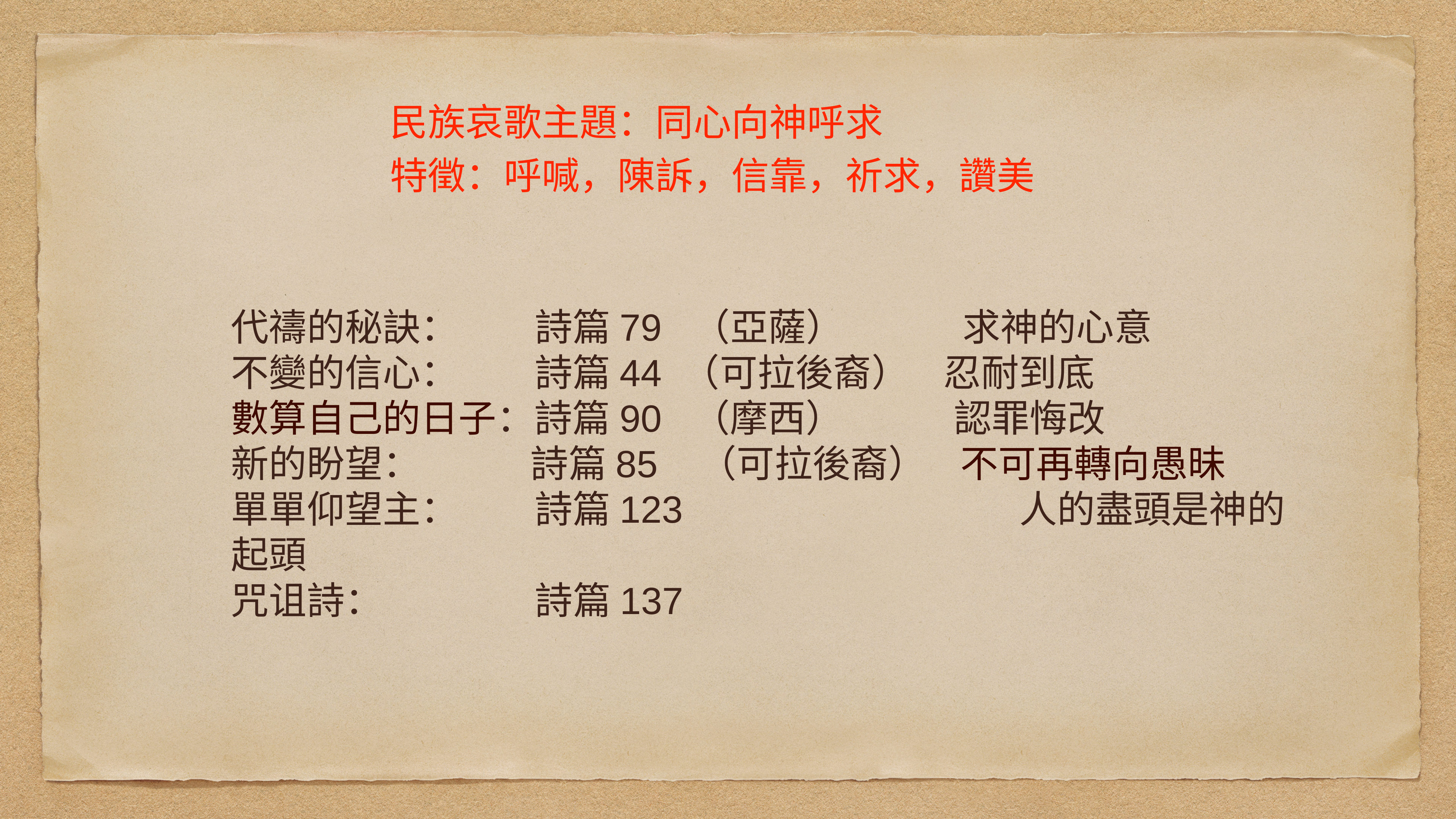

民族哀歌主題：同心向神呼求
特徵：呼喊，陳訴，信靠，祈求，讚美
代禱的秘訣：         詩篇79  （亞薩）              求神的心意
不變的信心：         詩篇44 （可拉後裔）    忍耐到底
數算自己的日子：詩篇90  （摩西）             認罪悔改
新的盼望：             詩篇85   （可拉後裔）    不可再轉向愚昧
單單仰望主：         詩篇123                               人的盡頭是神的起頭
咒诅詩：                  詩篇137